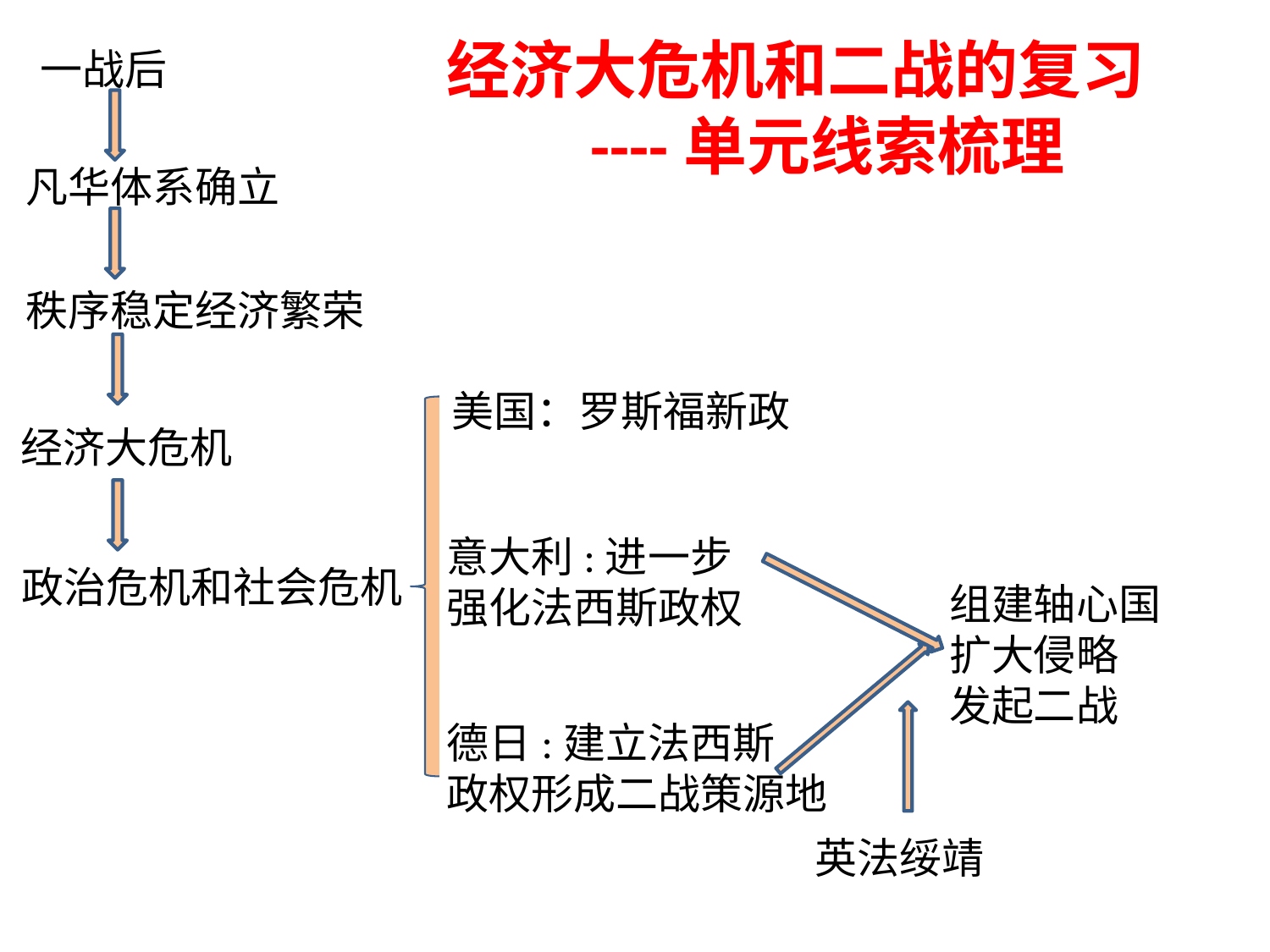

经济大危机和二战的复习
          ----单元线索梳理
一战后

凡华体系确立

秩序稳定经济繁荣

美国：罗斯福新政

经济大危机

意大利:进一步
强化法西斯政权
政治危机和社会危机
组建轴心国
扩大侵略
发起二战

德日:建立法西斯
政权形成二战策源地
英法绥靖